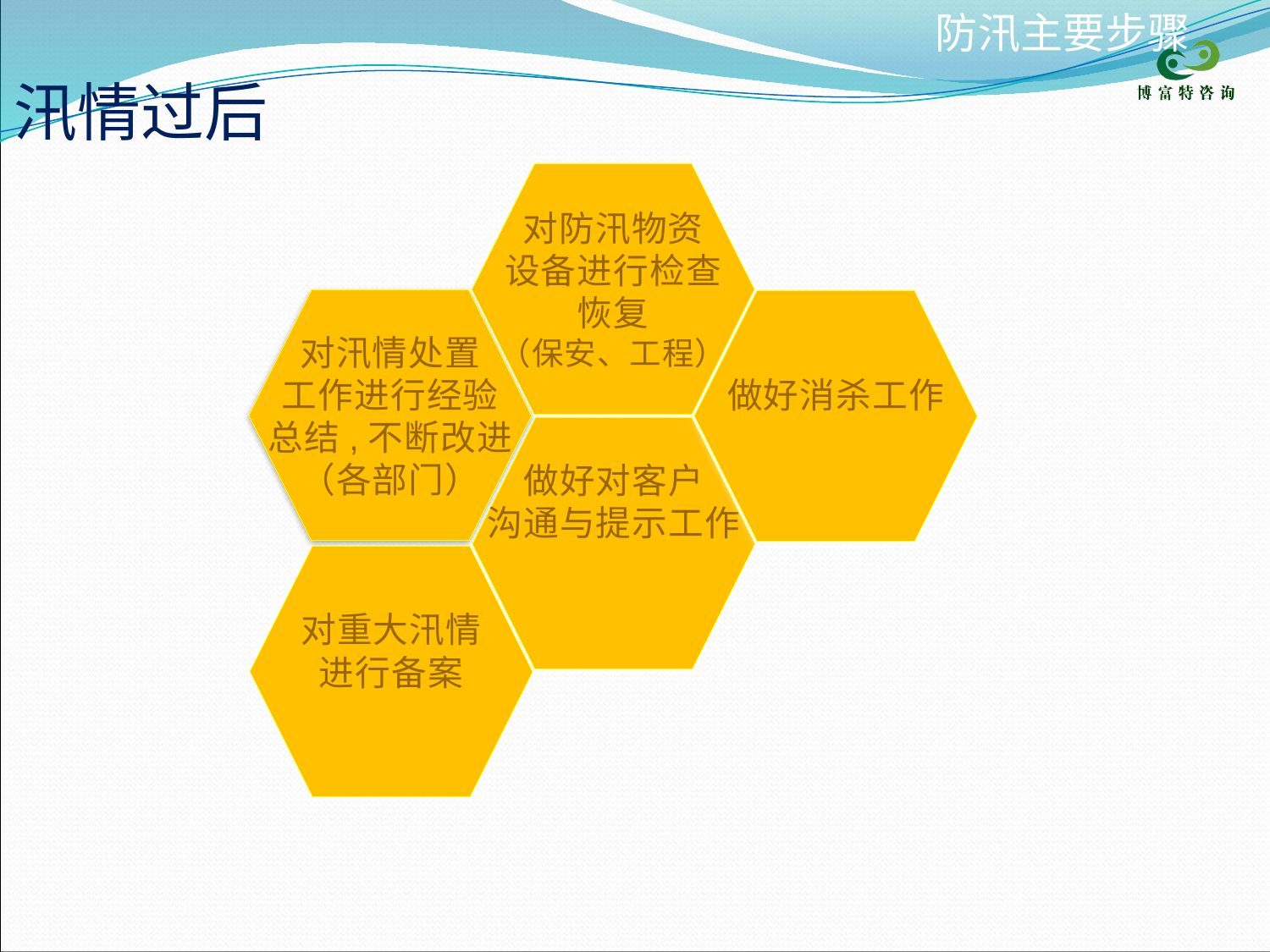

防汛主要步骤
汛情过后
对防汛物资
设备进行检查
恢复
（保安、工程）
对汛情处置
工作进行经验
总结,不断改进
（各部门）
做好消杀工作

做好对客户
沟通与提示工作

对重大汛情
进行备案